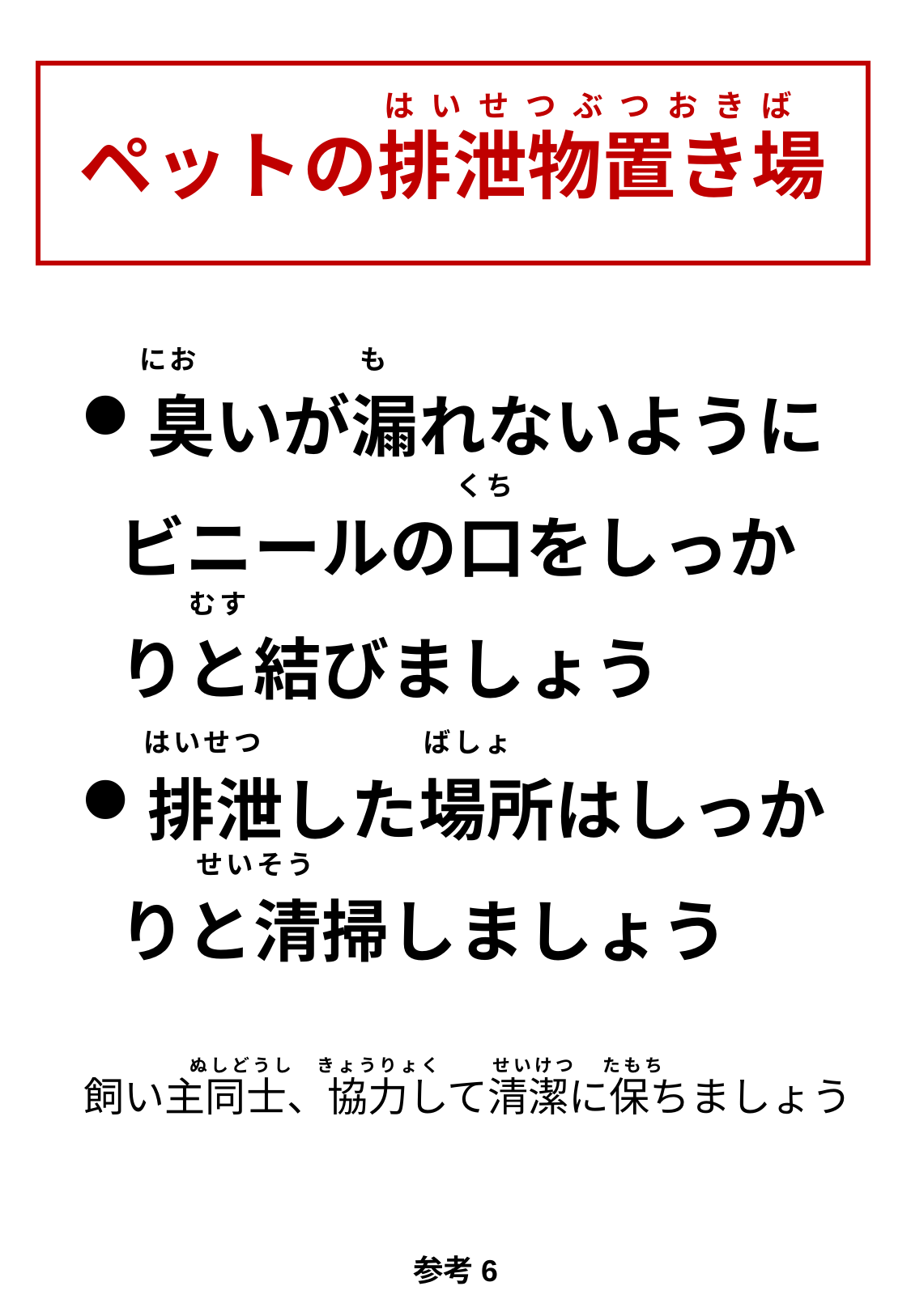

ペットの排泄物置き場
はいせつぶつおきば
にお
も
臭いが漏れないようにビニールの口をしっかりと結びましょう
排泄した場所はしっかりと清掃しましょう
くち
むす
ばしょ
はいせつ
せいそう
せいけつ
たもち
ぬしどうし
きょうりょく
飼い主同士、協力して清潔に保ちましょう
参考6